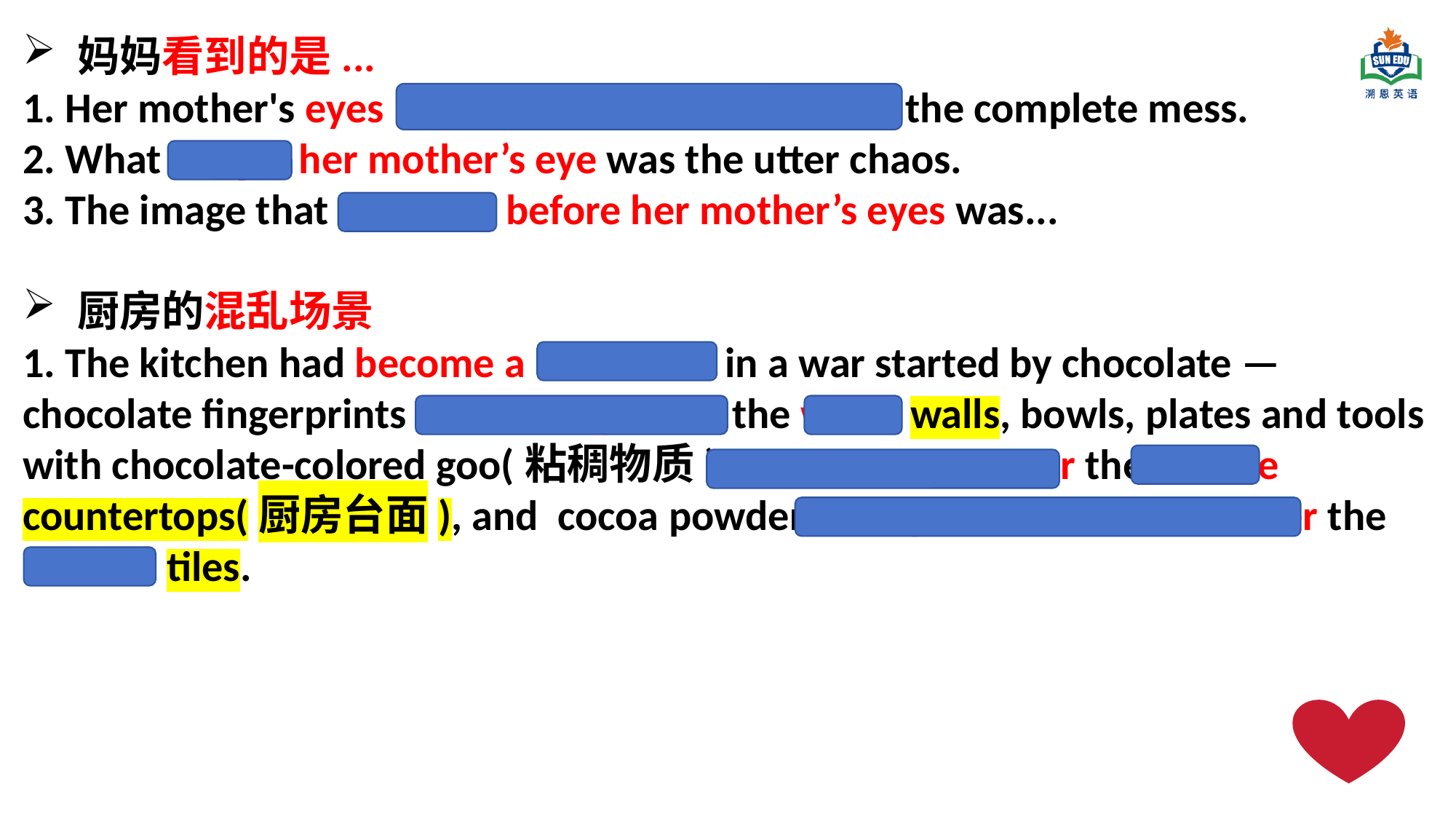

妈妈看到的是...
1. Her mother's eyes landed/fell/descended upon the complete mess.
2. What caught her mother’s eye was the utter chaos.
3. The image that unfolded before her mother’s eyes was...

厨房的混乱场景
1. The kitchen had become a battlefield in a war started by chocolate — chocolate fingerprints were stamped on the white walls, bowls, plates and tools with chocolate-colored goo(粘稠物质) were scattered over the marble countertops(厨房台面), and  cocoa powder was sprinkled like snow over the smooth tiles.